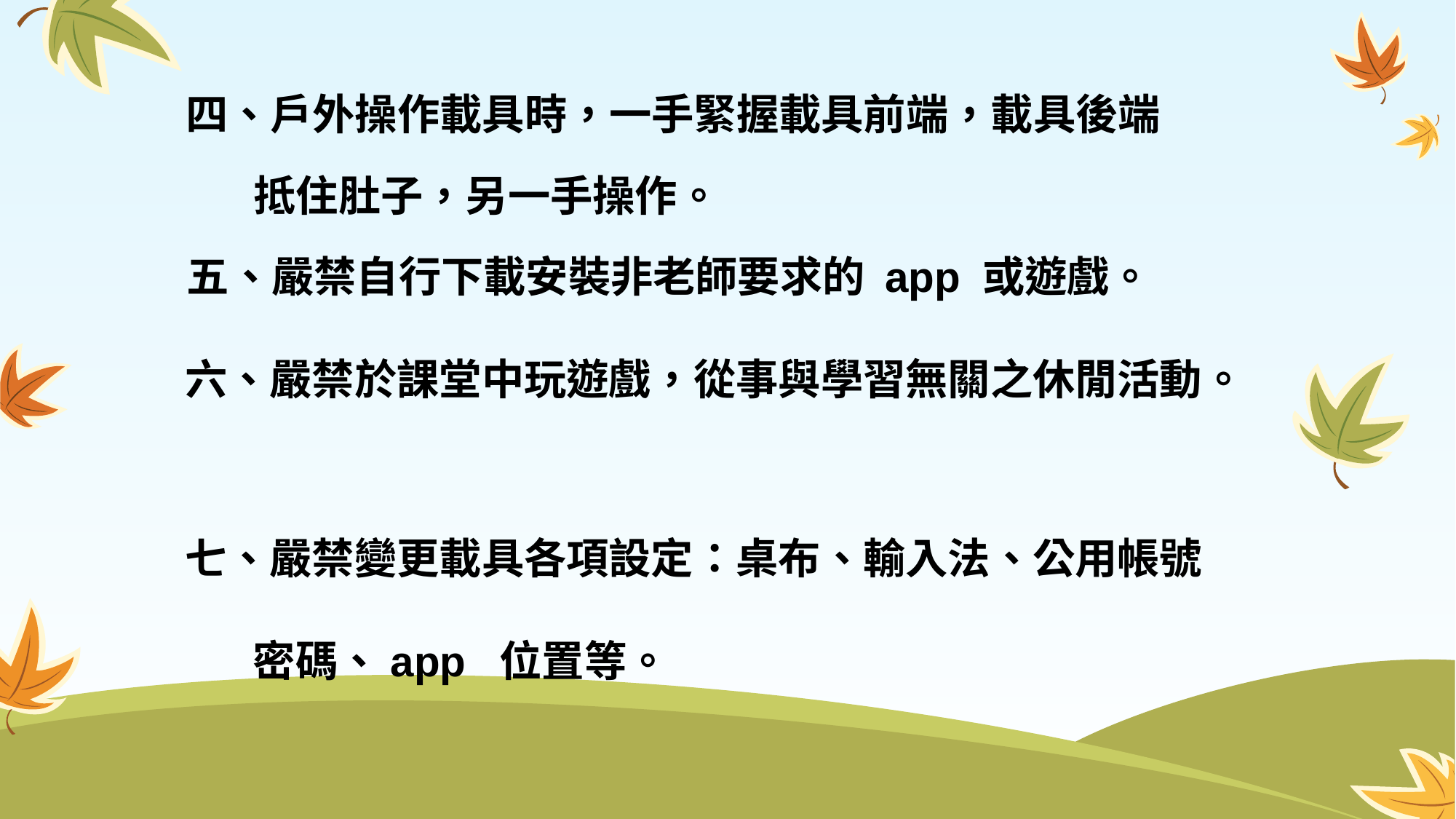

四、戶外操作載具時，一手緊握載具前端，載具後端
      抵住肚子，另一手操作。
五、嚴禁自行下載安裝非老師要求的 app 或遊戲。
六、嚴禁於課堂中玩遊戲，從事與學習無關之休閒活動。
七、嚴禁變更載具各項設定：桌布、輸入法、公用帳號
      密碼、app  位置等。